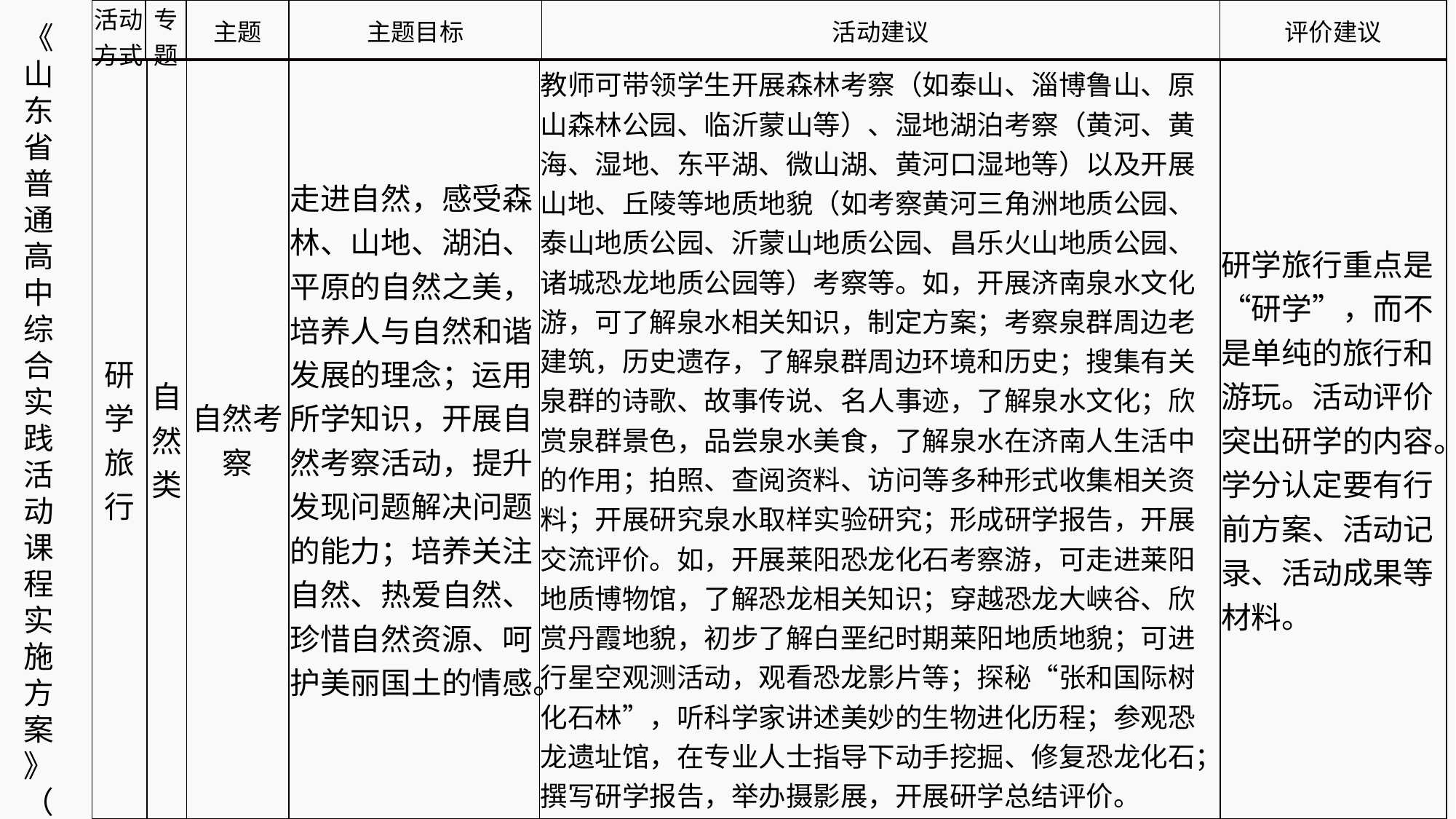

| 活动方式 | 专题 | 主题 | 主题目标 | 活动建议 | 评价建议 |
| --- | --- | --- | --- | --- | --- |
《山东省普通高中综合实践活动课程实施方案》（2019年公布）
| 研学旅行 | 自然类 | 自然考察 | 走进自然，感受森林、山地、湖泊、平原的自然之美，培养人与自然和谐发展的理念；运用所学知识，开展自然考察活动，提升发现问题解决问题的能力；培养关注自然、热爱自然、珍惜自然资源、呵护美丽国土的情感。 | 教师可带领学生开展森林考察（如泰山、淄博鲁山、原山森林公园、临沂蒙山等）、湿地湖泊考察（黄河、黄海、湿地、东平湖、微山湖、黄河口湿地等）以及开展山地、丘陵等地质地貌（如考察黄河三角洲地质公园、泰山地质公园、沂蒙山地质公园、昌乐火山地质公园、诸城恐龙地质公园等）考察等。如，开展济南泉水文化游，可了解泉水相关知识，制定方案；考察泉群周边老建筑，历史遗存，了解泉群周边环境和历史；搜集有关泉群的诗歌、故事传说、名人事迹，了解泉水文化；欣赏泉群景色，品尝泉水美食，了解泉水在济南人生活中的作用；拍照、查阅资料、访问等多种形式收集相关资料；开展研究泉水取样实验研究；形成研学报告，开展交流评价。如，开展莱阳恐龙化石考察游，可走进莱阳地质博物馆，了解恐龙相关知识；穿越恐龙大峡谷、欣赏丹霞地貌，初步了解白垩纪时期莱阳地质地貌；可进行星空观测活动，观看恐龙影片等；探秘“张和国际树化石林”，听科学家讲述美妙的生物进化历程；参观恐龙遗址馆，在专业人士指导下动手挖掘、修复恐龙化石；撰写研学报告，举办摄影展，开展研学总结评价。 | 研学旅行重点是“研学”，而不是单纯的旅行和游玩。活动评价突出研学的内容。学分认定要有行前方案、活动记录、活动成果等材料。 |
| --- | --- | --- | --- | --- | --- |